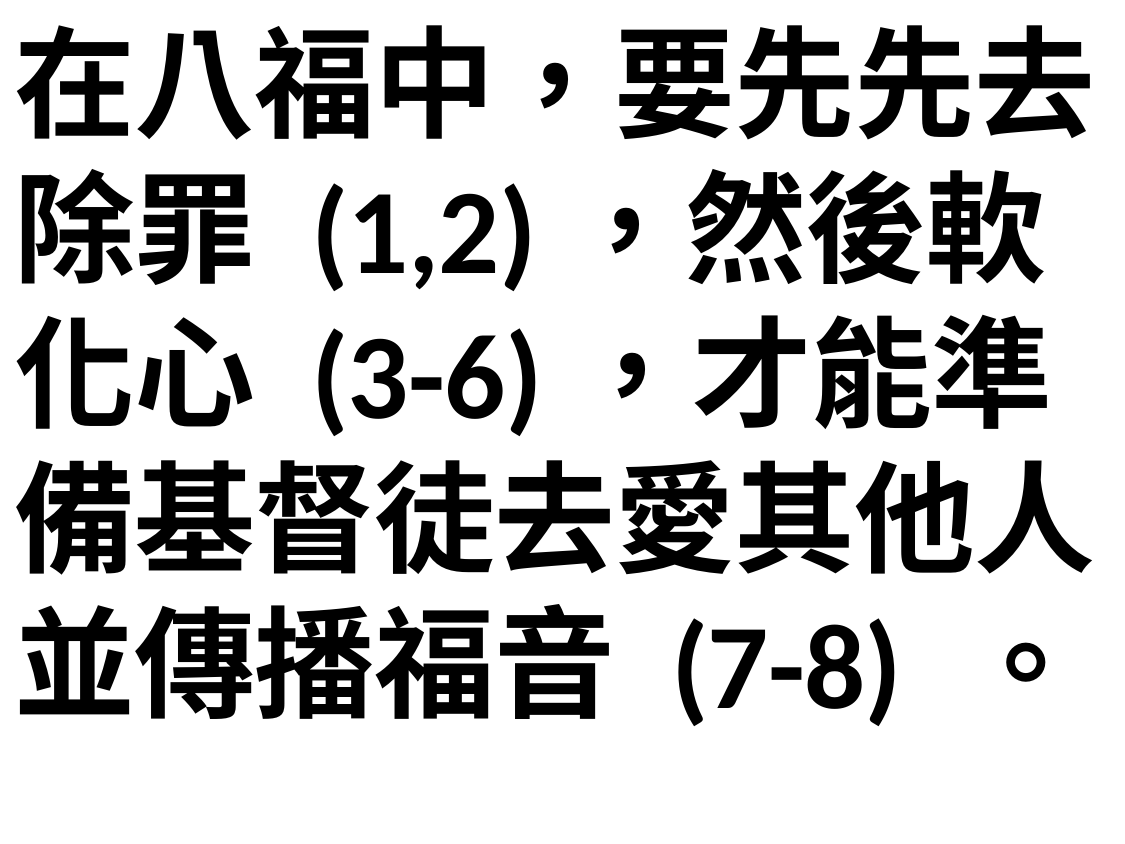

在八福中，要先先去除罪 (1,2)，然後軟化心 (3-6)，才能準備基督徒去愛其他人並傳播福音 (7-8) 。